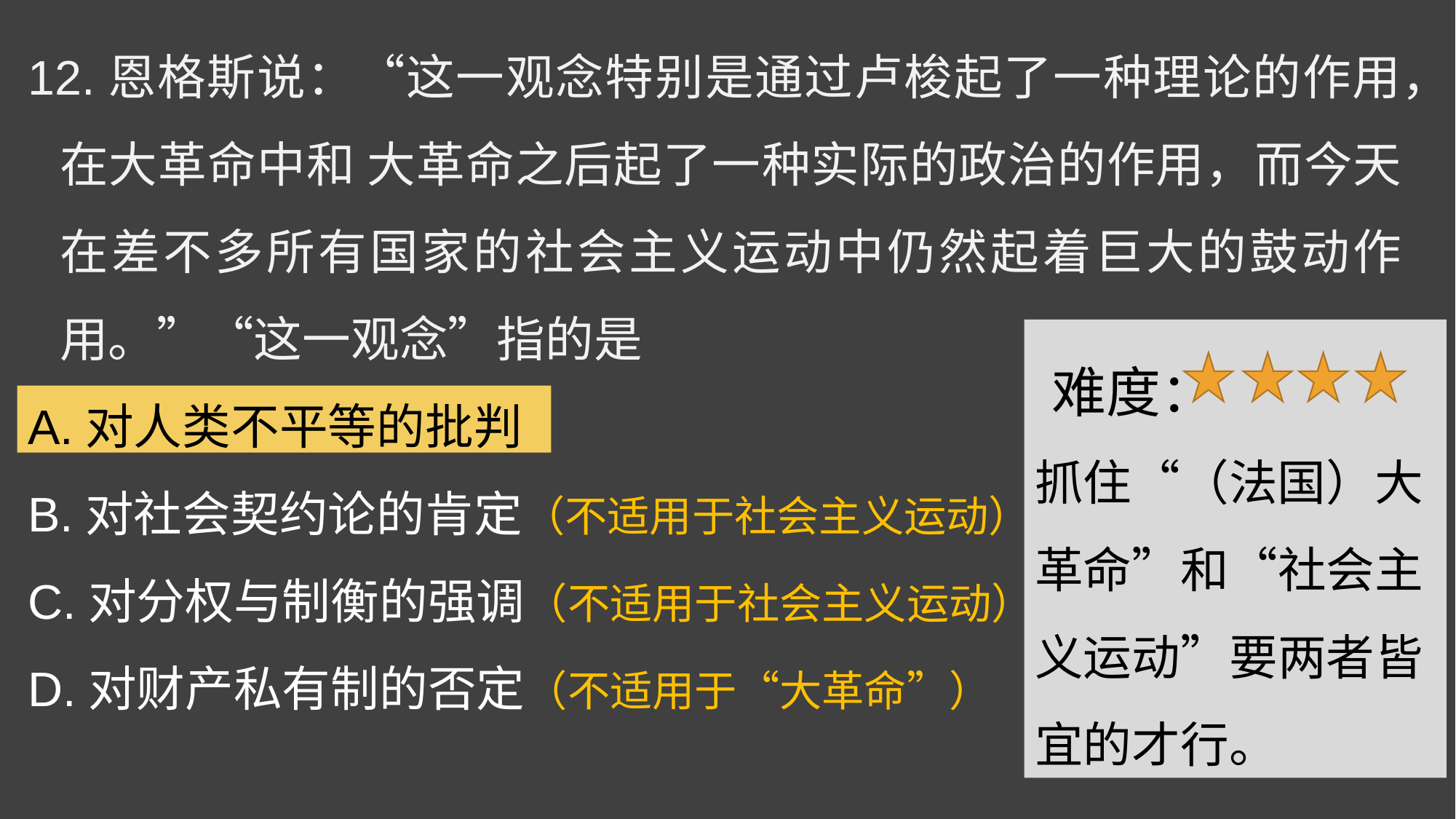

12.恩格斯说：“这一观念特别是通过卢梭起了一种理论的作用，在大革命中和 大革命之后起了一种实际的政治的作用，而今天在差不多所有国家的社会主义运动中仍然起着巨大的鼓动作用。”“这一观念”指的是
A.对人类不平等的批判
B.对社会契约论的肯定（不适用于社会主义运动）
C.对分权与制衡的强调（不适用于社会主义运动）
D.对财产私有制的否定（不适用于“大革命”）
 难度：
抓住“（法国）大革命”和“社会主义运动”要两者皆宜的才行。